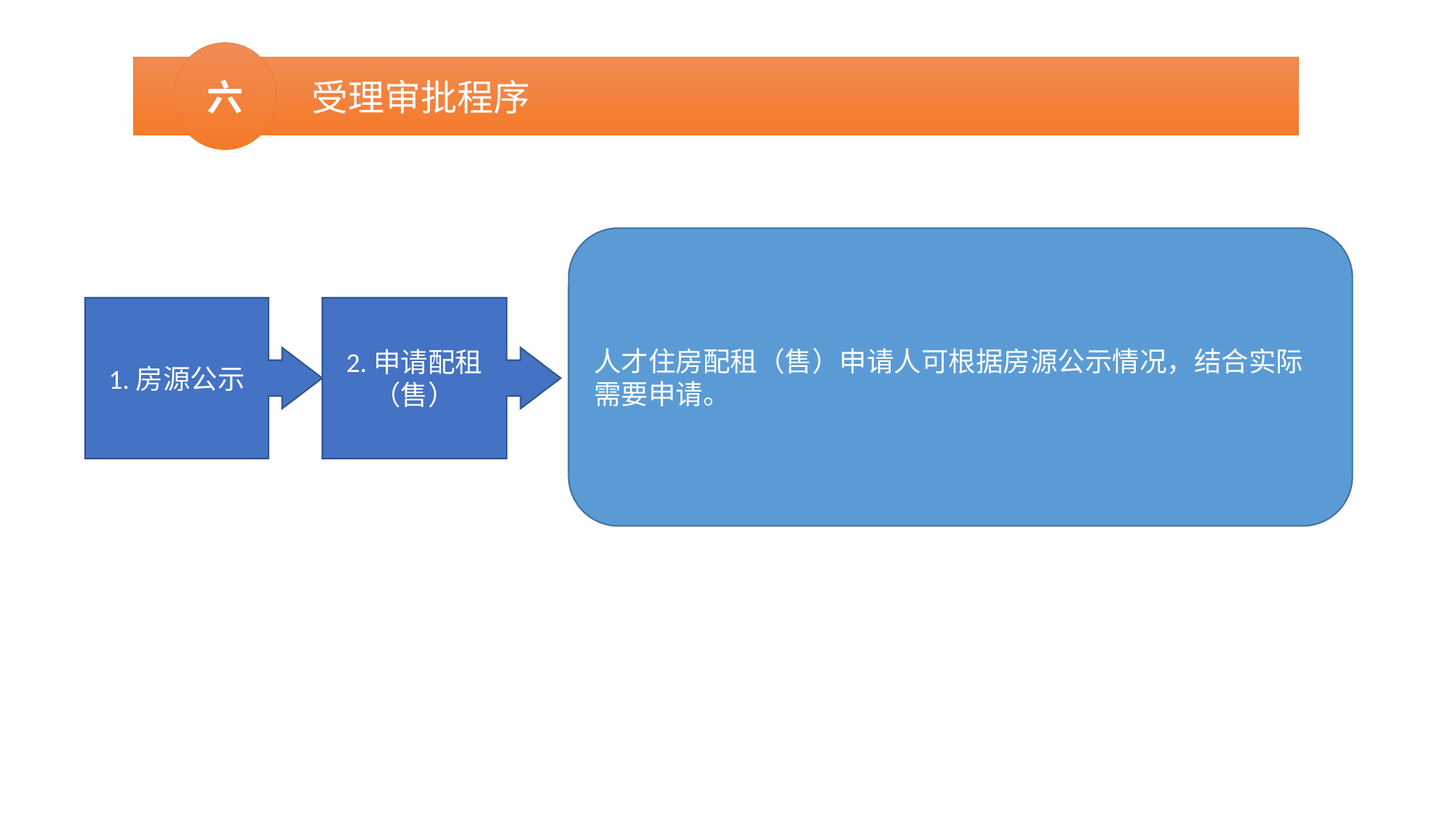

六
                          受理审批程序

 基本举措
人才住房配租（售）申请人可根据房源公示情况，结合实际需要申请。
1.房源公示
2.申请配租（售）